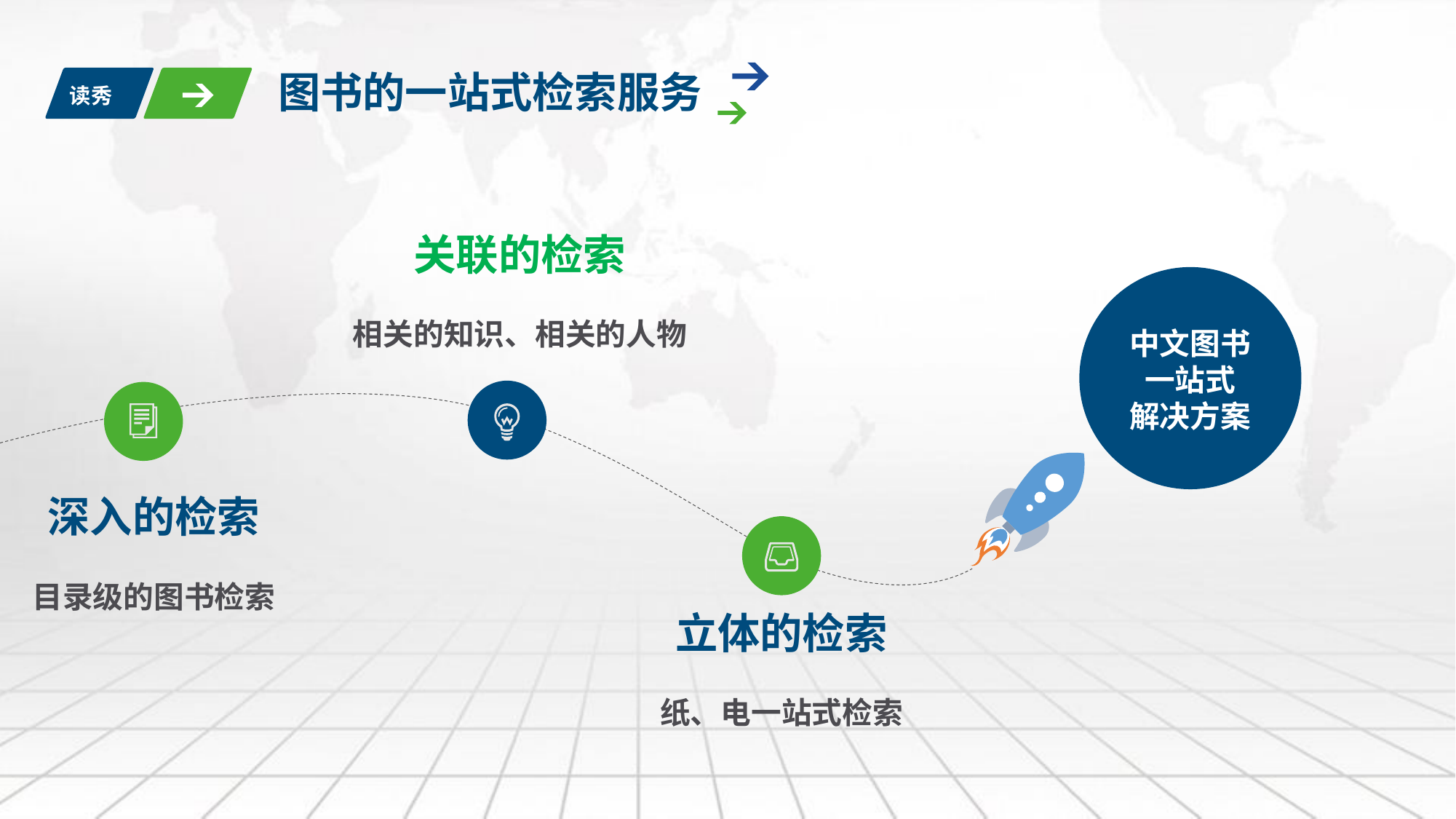

图书的一站式检索服务

读秀

关联的检索

相关的知识、相关的人物

中文图书
一站式
解决方案

深入的检索

目录级的图书检索

立体的检索

纸、电一站式检索